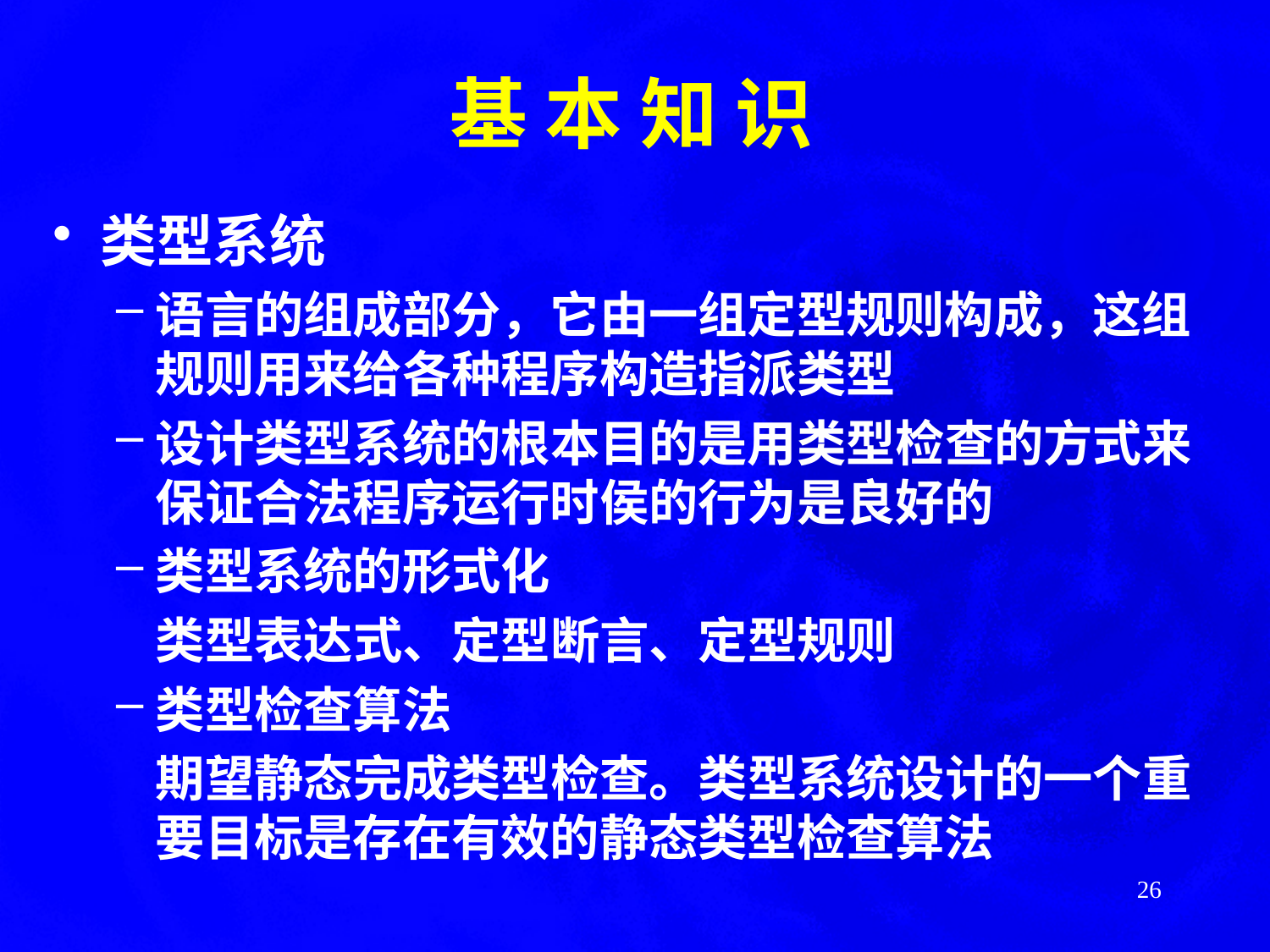

基 本 知 识
类型系统
语言的组成部分，它由一组定型规则构成，这组规则用来给各种程序构造指派类型
设计类型系统的根本目的是用类型检查的方式来保证合法程序运行时侯的行为是良好的
类型系统的形式化
	类型表达式、定型断言、定型规则
类型检查算法
	期望静态完成类型检查。类型系统设计的一个重要目标是存在有效的静态类型检查算法

26